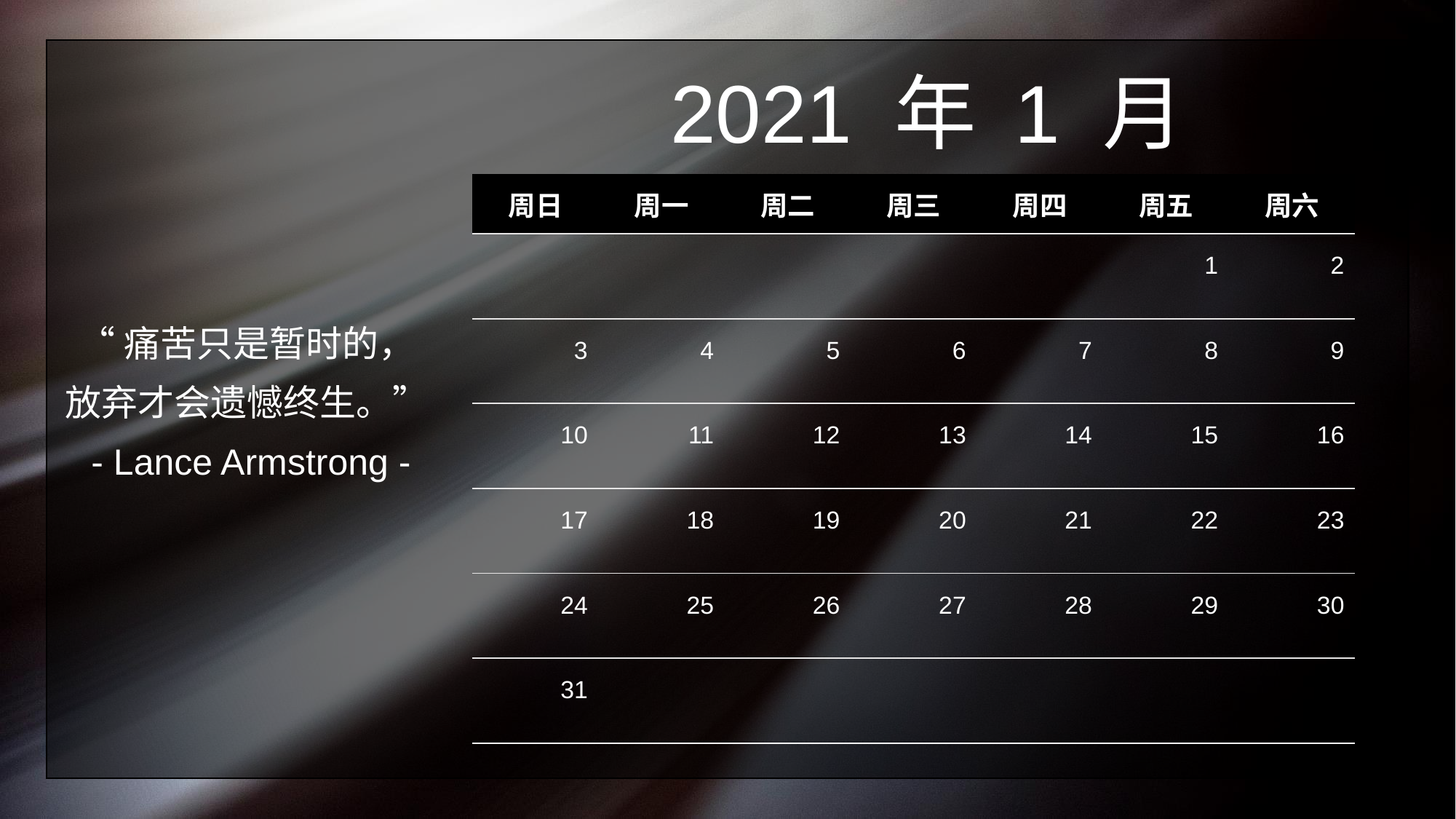

“痛苦只是暂时的，
放弃才会遗憾终生。”
- Lance Armstrong -
# 2021 年 1 月
| 周日 | 周一 | 周二 | 周三 | 周四 | 周五 | 周六 |
| --- | --- | --- | --- | --- | --- | --- |
|  |  |  |  |  | 1 | 2 |
| 3 | 4 | 5 | 6 | 7 | 8 | 9 |
| 10 | 11 | 12 | 13 | 14 | 15 | 16 |
| 17 | 18 | 19 | 20 | 21 | 22 | 23 |
| 24 | 25 | 26 | 27 | 28 | 29 | 30 |
| 31 |  |  |  |  |  |  |